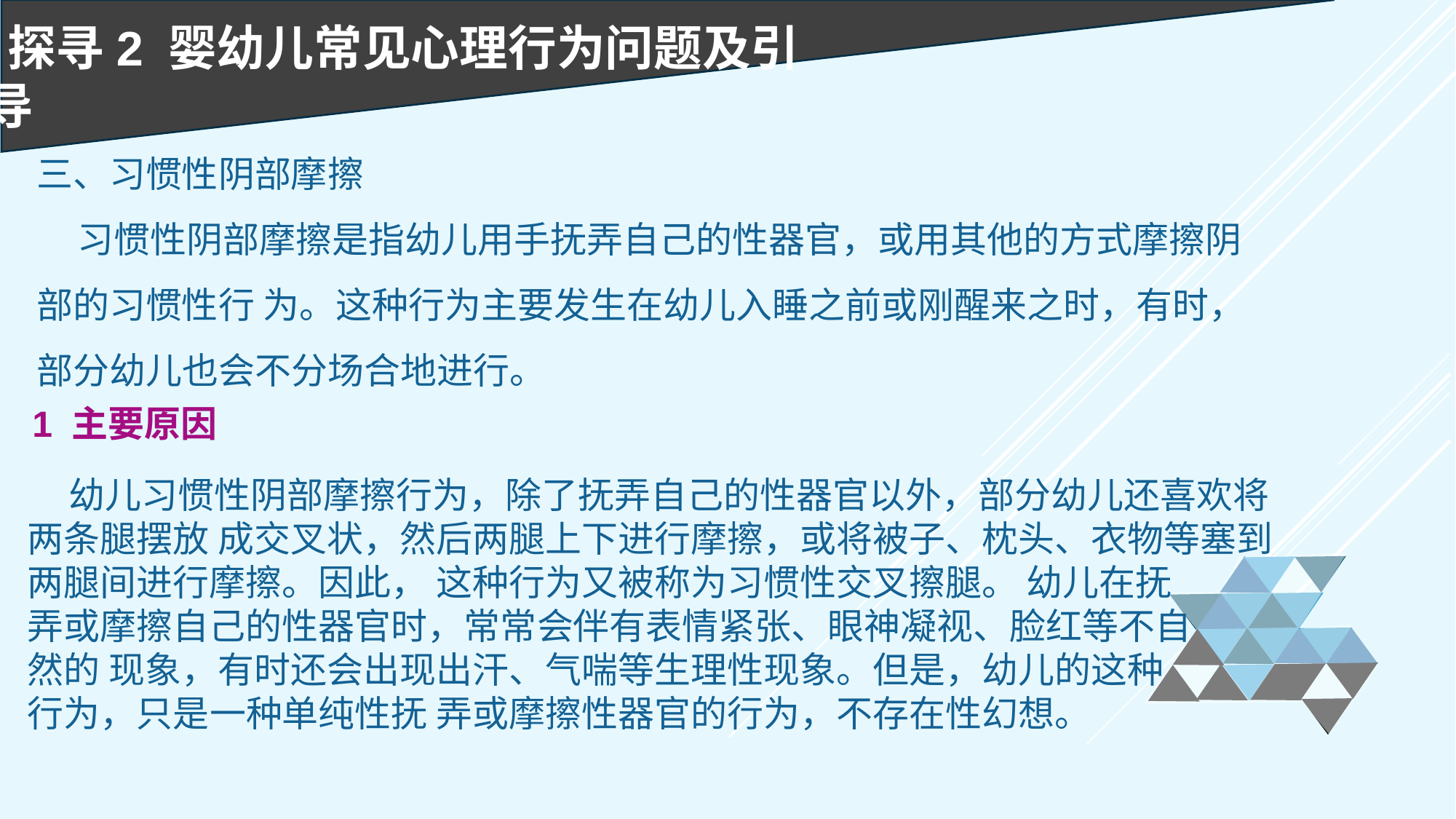

探寻2 婴幼儿常见心理行为问题及引导
三、习惯性阴部摩擦
    习惯性阴部摩擦是指幼儿用手抚弄自己的性器官，或用其他的方式摩擦阴部的习惯性行 为。这种行为主要发生在幼儿入睡之前或刚醒来之时，有时，部分幼儿也会不分场合地进行。

1 主要原因
    幼儿习惯性阴部摩擦行为，除了抚弄自己的性器官以外，部分幼儿还喜欢将两条腿摆放 成交叉状，然后两腿上下进行摩擦，或将被子、枕头、衣物等塞到两腿间进行摩擦。因此， 这种行为又被称为习惯性交叉擦腿。 幼儿在抚
弄或摩擦自己的性器官时，常常会伴有表情紧张、眼神凝视、脸红等不自
然的 现象，有时还会出现出汗、气喘等生理性现象。但是，幼儿的这种
行为，只是一种单纯性抚 弄或摩擦性器官的行为，不存在性幻想。